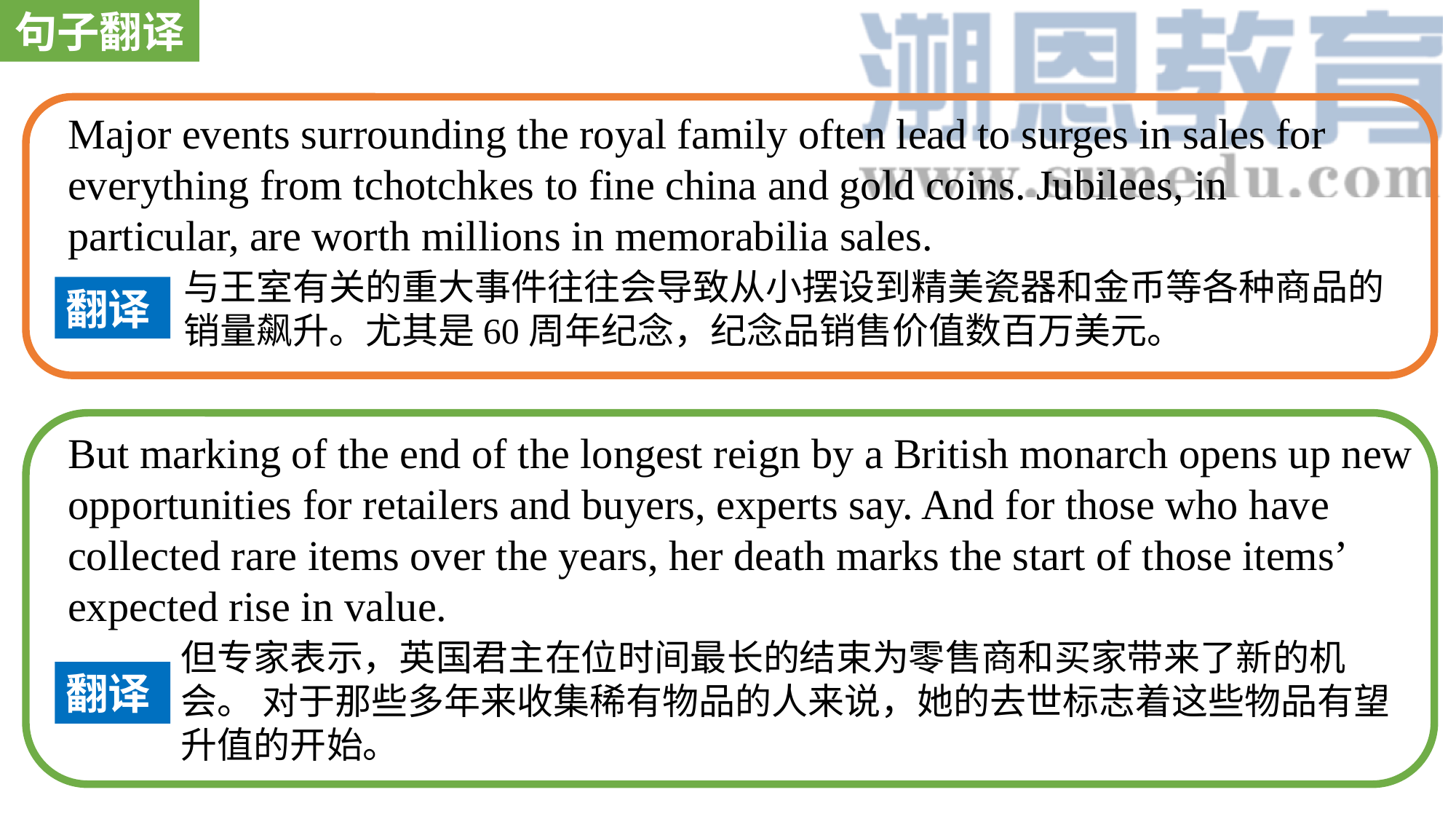

句子翻译

Major events surrounding the royal family often lead to surges in sales for everything from tchotchkes to fine china and gold coins. Jubilees, in particular, are worth millions in memorabilia sales.
与王室有关的重大事件往往会导致从小摆设到精美瓷器和金币等各种商品的销量飙升。尤其是60周年纪念，纪念品销售价值数百万美元。
翻译

But marking of the end of the longest reign by a British monarch opens up new opportunities for retailers and buyers, experts say. And for those who have collected rare items over the years, her death marks the start of those items’ expected rise in value.
但专家表示，英国君主在位时间最长的结束为零售商和买家带来了新的机会。 对于那些多年来收集稀有物品的人来说，她的去世标志着这些物品有望升值的开始。
翻译